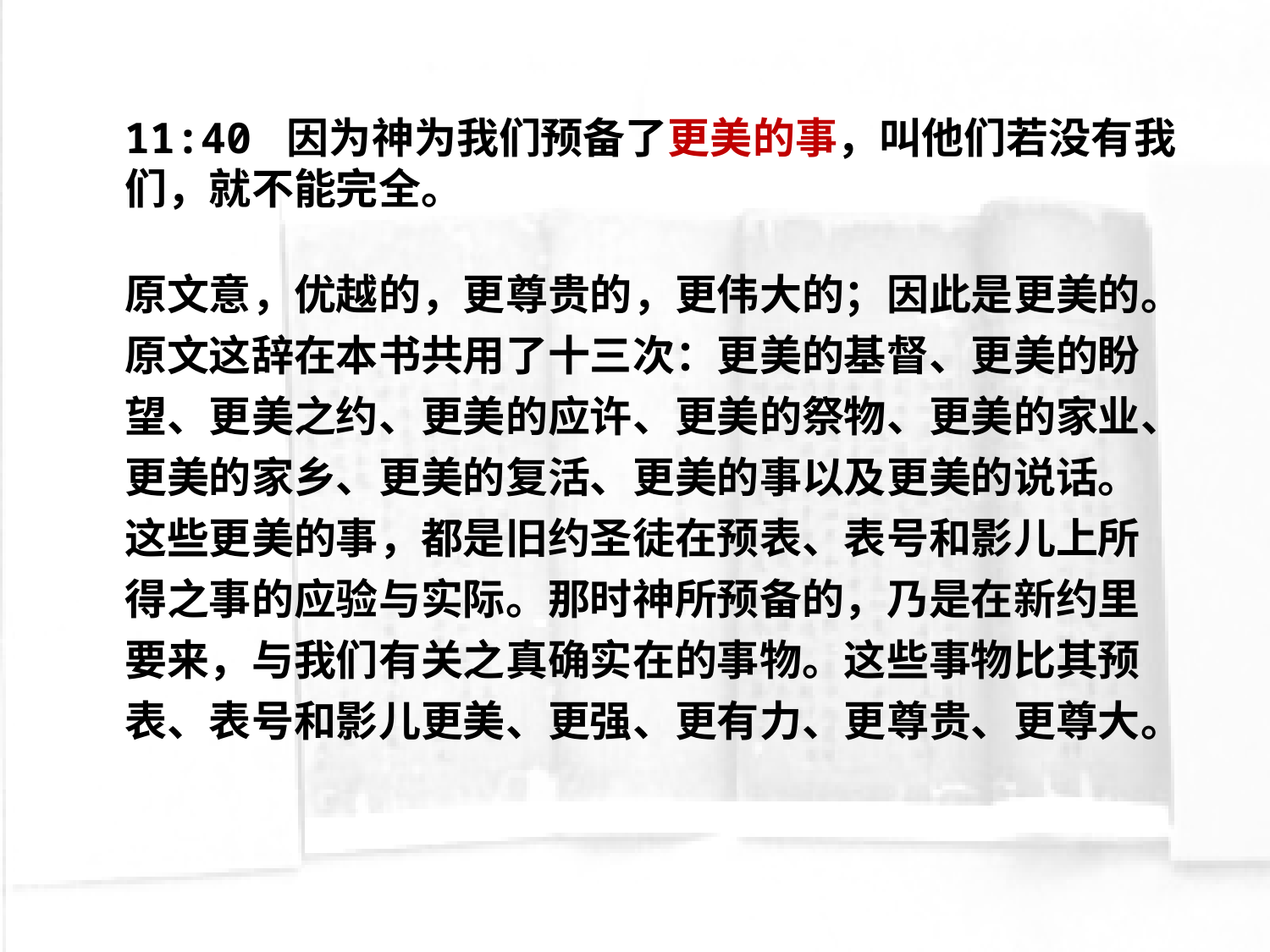

11:40 因为神为我们预备了更美的事，叫他们若没有我们，就不能完全。
原文意，优越的，更尊贵的，更伟大的；因此是更美的。原文这辞在本书共用了十三次：更美的基督、更美的盼望、更美之约、更美的应许、更美的祭物、更美的家业、更美的家乡、更美的复活、更美的事以及更美的说话。这些更美的事，都是旧约圣徒在预表、表号和影儿上所得之事的应验与实际。那时神所预备的，乃是在新约里要来，与我们有关之真确实在的事物。这些事物比其预表、表号和影儿更美、更强、更有力、更尊贵、更尊大。